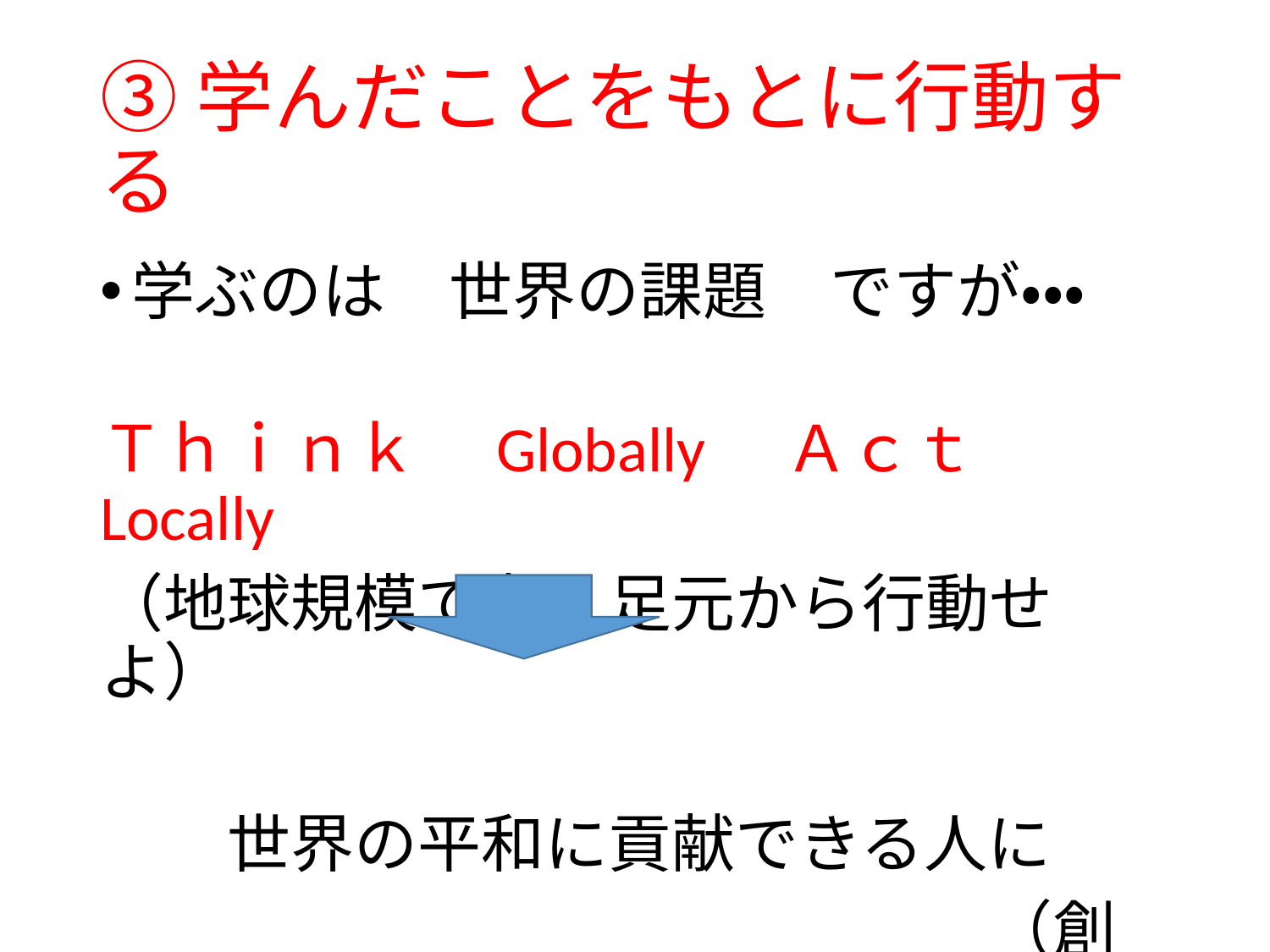

# ③学んだことをもとに行動する
学ぶのは　世界の課題　ですが・・・

Ｔｈｉｎｋ　Globally　Ａｃｔ　Locally
（地球規模で考え足元から行動せよ）

　　世界の平和に貢献できる人に
　　　　　　　　　　　　　　（創立者の言葉）